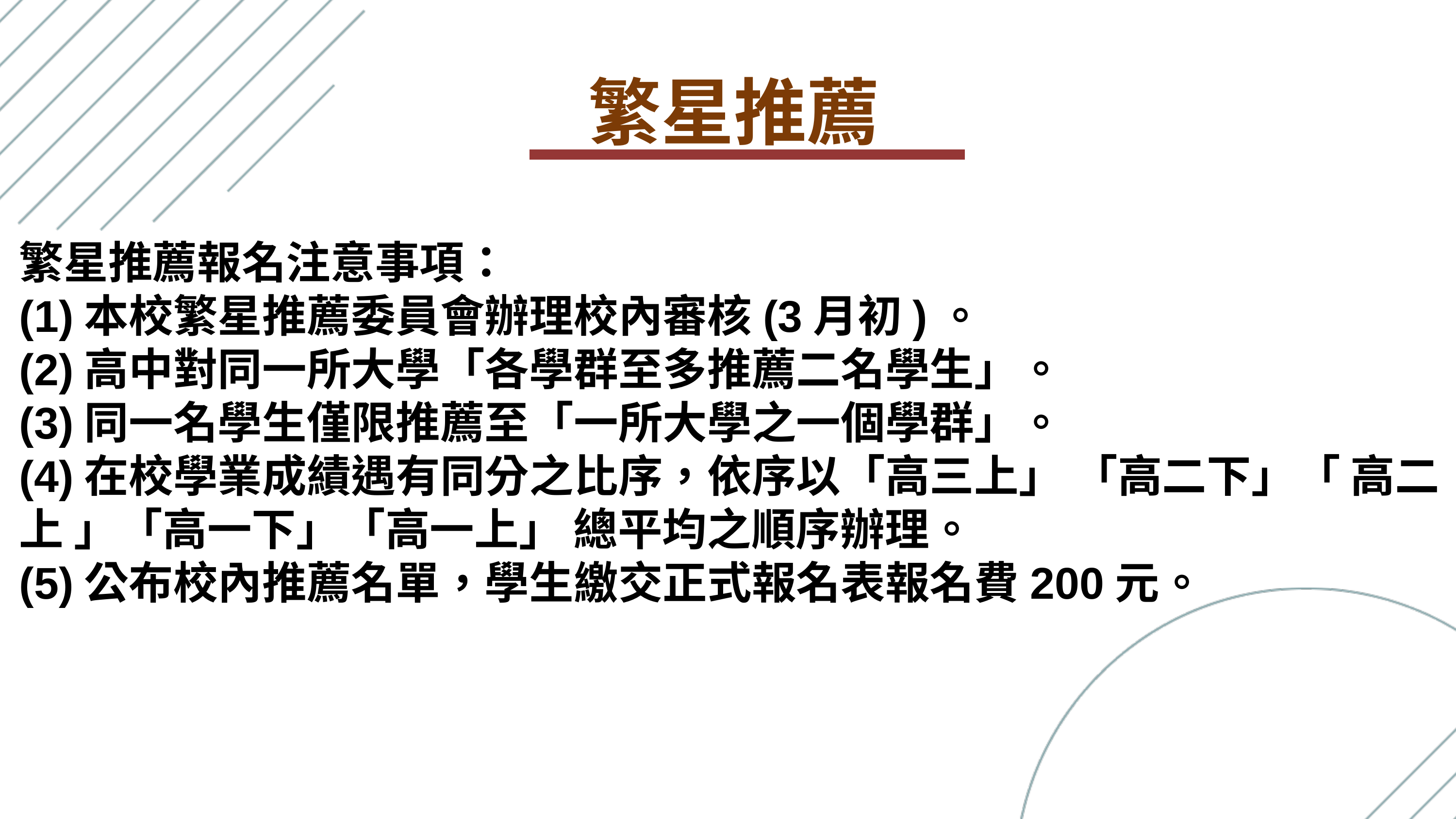

繁星推薦
繁星推薦報名注意事項：
(1)本校繁星推薦委員會辦理校內審核(3月初)。
(2)高中對同一所大學「各學群至多推薦二名學生」。
(3)同一名學生僅限推薦至「一所大學之一個學群」。
(4)在校學業成績遇有同分之比序，依序以「高三上」 「高二下」「 高二上 」「高一下」「高一上」 總平均之順序辦理。
(5)公布校內推薦名單，學生繳交正式報名表報名費200元。